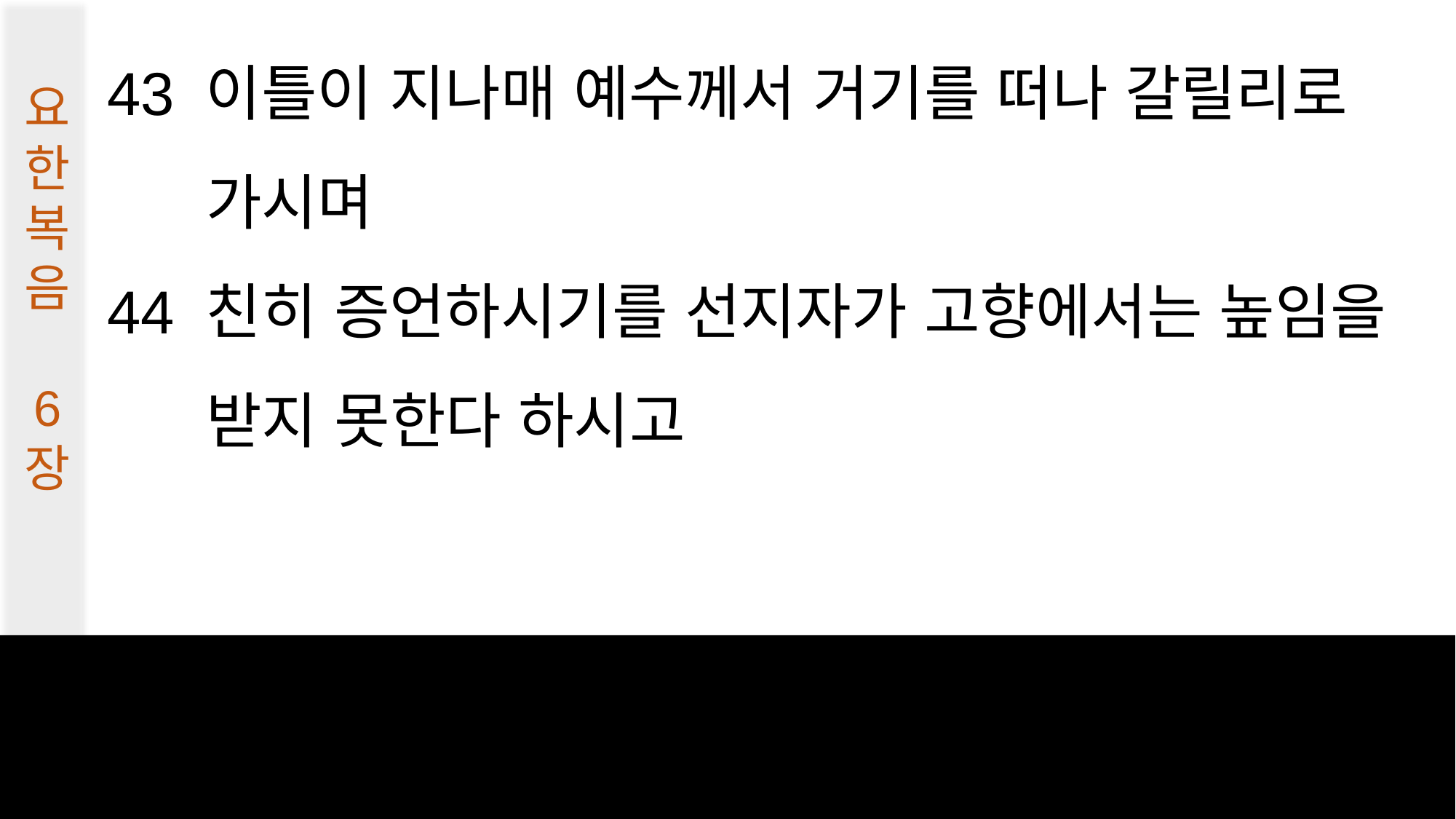

43 이틀이 지나매 예수께서 거기를 떠나 갈릴리로
     가시며
44 친히 증언하시기를 선지자가 고향에서는 높임을
     받지 못한다 하시고
요한복음

6
장